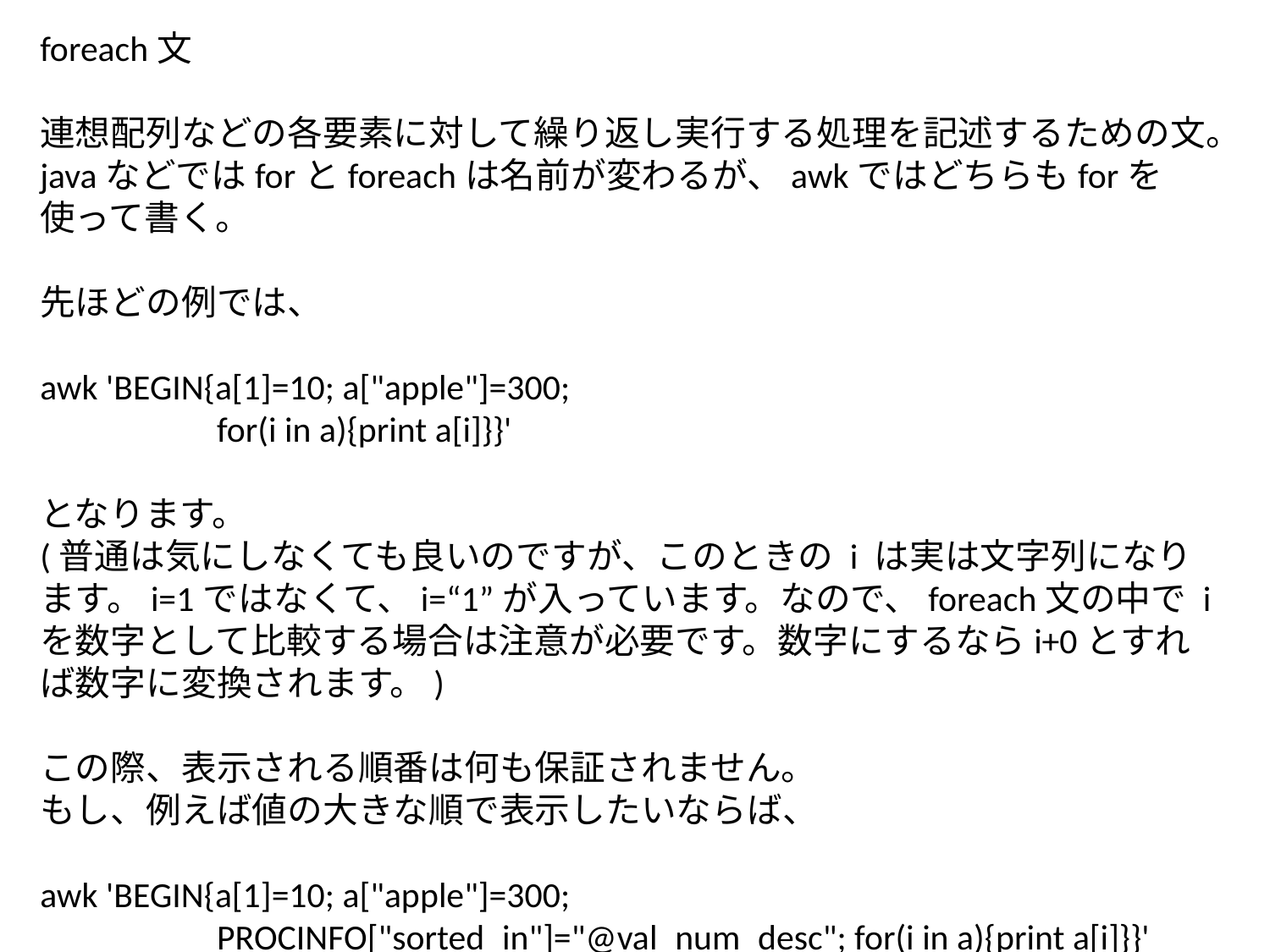

foreach文

連想配列などの各要素に対して繰り返し実行する処理を記述するための文。
javaなどではforとforeachは名前が変わるが、awkではどちらもforを使って書く。

先ほどの例では、

awk 'BEGIN{a[1]=10; a["apple"]=300;
                      for(i in a){print a[i]}}'

となります。
(普通は気にしなくても良いのですが、このときの i は実は文字列になります。i=1ではなくて、i=“1”が入っています。なので、foreach文の中で i を数字として比較する場合は注意が必要です。数字にするならi+0とすれば数字に変換されます。)

この際、表示される順番は何も保証されません。
もし、例えば値の大きな順で表示したいならば、

awk 'BEGIN{a[1]=10; a["apple"]=300;
                      PROCINFO["sorted_in"]="@val_num_desc"; for(i in a){print a[i]}}'

とします。